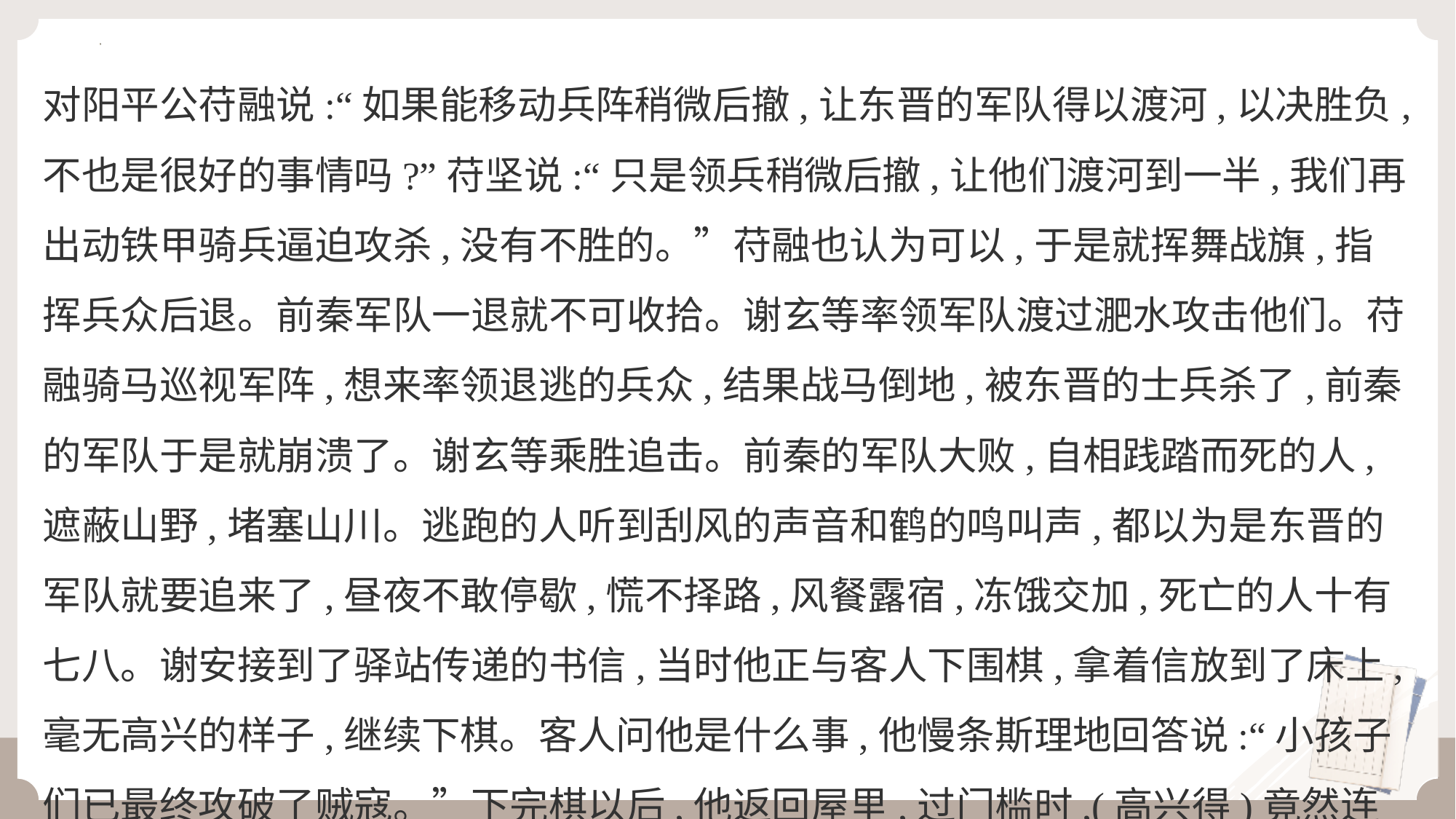

对阳平公苻融说:“如果能移动兵阵稍微后撤,让东晋的军队得以渡河,以决胜负,不也是很好的事情吗?”苻坚说:“只是领兵稍微后撤,让他们渡河到一半,我们再出动铁甲骑兵逼迫攻杀,没有不胜的。”苻融也认为可以,于是就挥舞战旗,指挥兵众后退。前秦军队一退就不可收拾。谢玄等率领军队渡过淝水攻击他们。苻融骑马巡视军阵,想来率领退逃的兵众,结果战马倒地,被东晋的士兵杀了,前秦的军队于是就崩溃了。谢玄等乘胜追击。前秦的军队大败,自相践踏而死的人,遮蔽山野,堵塞山川。逃跑的人听到刮风的声音和鹤的鸣叫声,都以为是东晋的军队就要追来了,昼夜不敢停歇,慌不择路,风餐露宿,冻饿交加,死亡的人十有七八。谢安接到了驿站传递的书信,当时他正与客人下围棋,拿着信放到了床上,毫无高兴的样子,继续下棋。客人问他是什么事,他慢条斯理地回答说:“小孩子们已最终攻破了贼寇。”下完棋以后,他返回屋里,过门槛时,(高兴得)竟然连屐齿被折断都没有发觉。